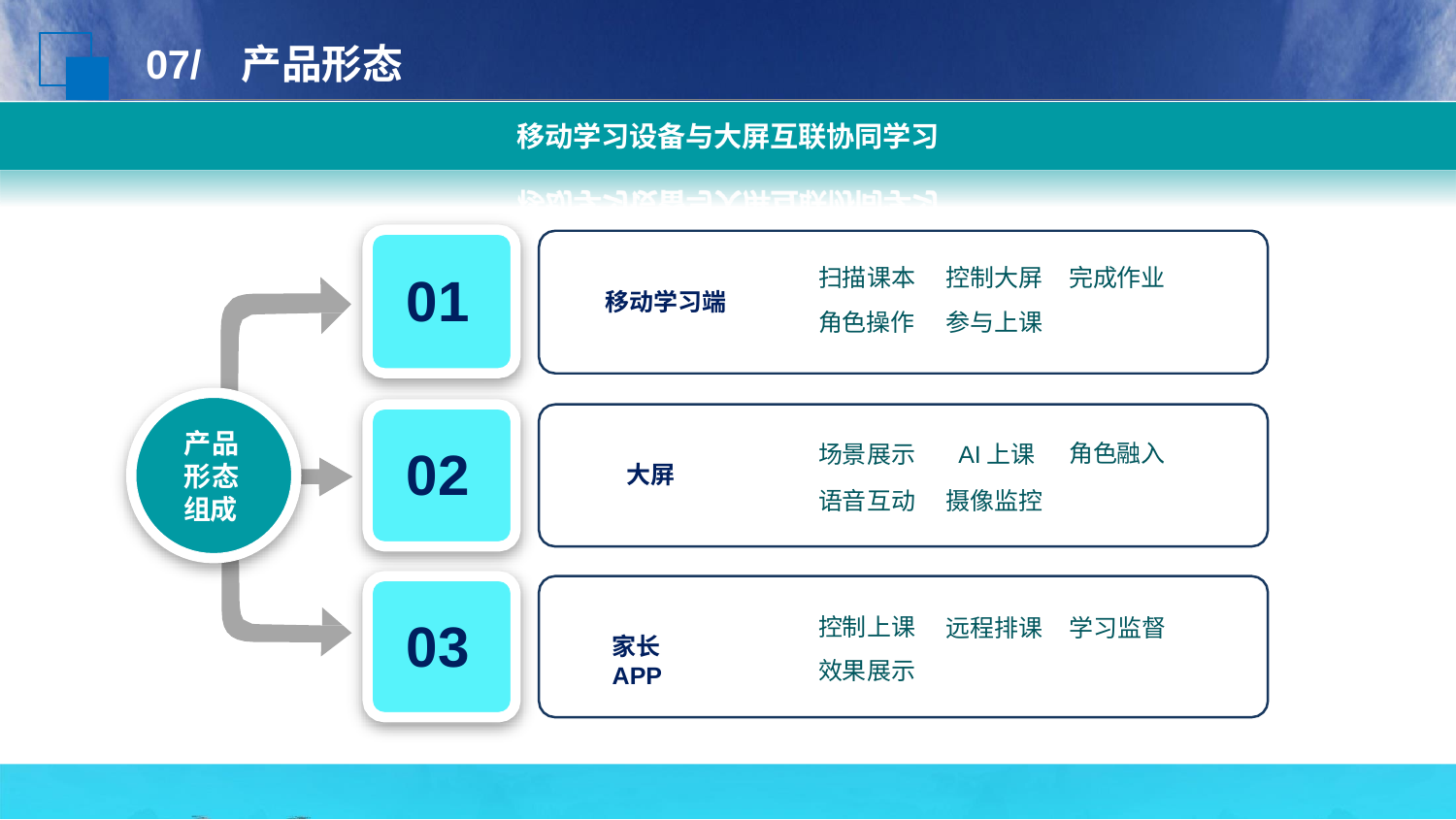

07/	产品形态
移动学习设备与大屏互联协同学习

扫描课本
角色操作
控制大屏
参与上课
完成作业
01

移动学习端

产品 形态 组成
场景展示
语音互动
AI上课
摄像监控
角色融入
02

大屏

控制上课 效果展示
03
远程排课
学习监督
家长APP